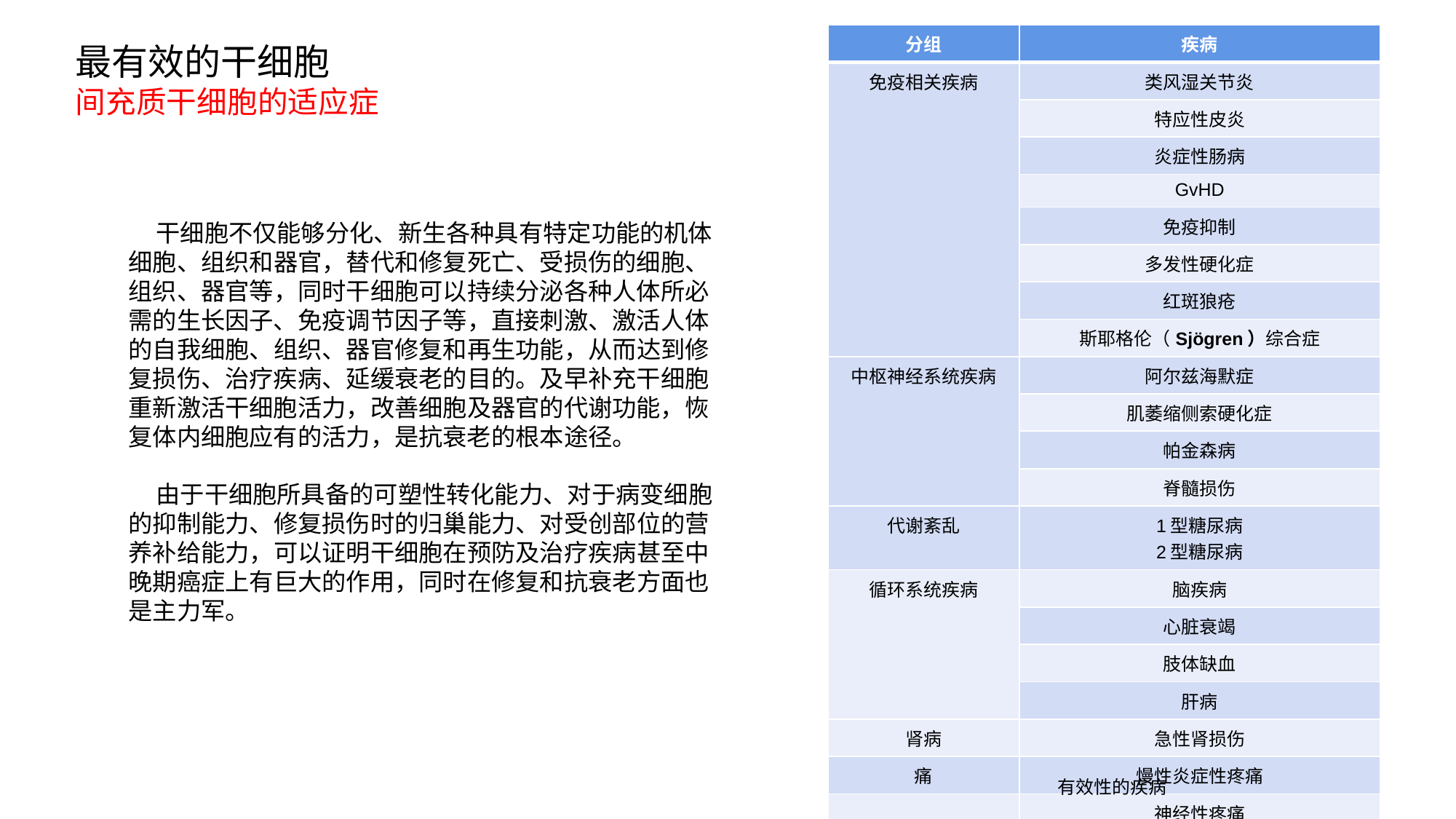

| 分组 | 疾病 |
| --- | --- |
| 免疫相关疾病 | 类风湿关节炎 |
|  | 特应性皮炎 |
|  | 炎症性肠病 |
|  | GvHD |
|  | 免疫抑制 |
|  | 多发性硬化症 |
|  | 红斑狼疮 |
|  | 斯耶格伦（Sjögren）综合症 |
| 中枢神经系统疾病 | 阿尔兹海默症 |
|  | 肌萎缩侧索硬化症 |
|  | 帕金森病 |
|  | 脊髓损伤 |
| 代谢紊乱 | 1型糖尿病 2型糖尿病 |
| 循环系统疾病 | 脑疾病 |
|  | 心脏衰竭 |
|  | 肢体缺血 |
|  | 肝病 |
| 肾病 | 急性肾损伤 |
| 痛 | 慢性炎症性疼痛 |
|  | 神经性疼痛 |
| 不孕不育 |  |
最有效的干细胞
间充质干细胞的适应症

    干细胞不仅能够分化、新生各种具有特定功能的机体细胞、组织和器官，替代和修复死亡、受损伤的细胞、组织、器官等，同时干细胞可以持续分泌各种人体所必需的生长因子、免疫调节因子等，直接刺激、激活人体的自我细胞、组织、器官修复和再生功能，从而达到修复损伤、治疗疾病、延缓衰老的目的。及早补充干细胞重新激活干细胞活力，改善细胞及器官的代谢功能，恢复体内细胞应有的活力，是抗衰老的根本途径。

    由于干细胞所具备的可塑性转化能力、对于病变细胞的抑制能力、修复损伤时的归巢能力、对受创部位的营养补给能力，可以证明干细胞在预防及治疗疾病甚至中晚期癌症上有巨大的作用，同时在修复和抗衰老方面也是主力军。
有效性的疾病